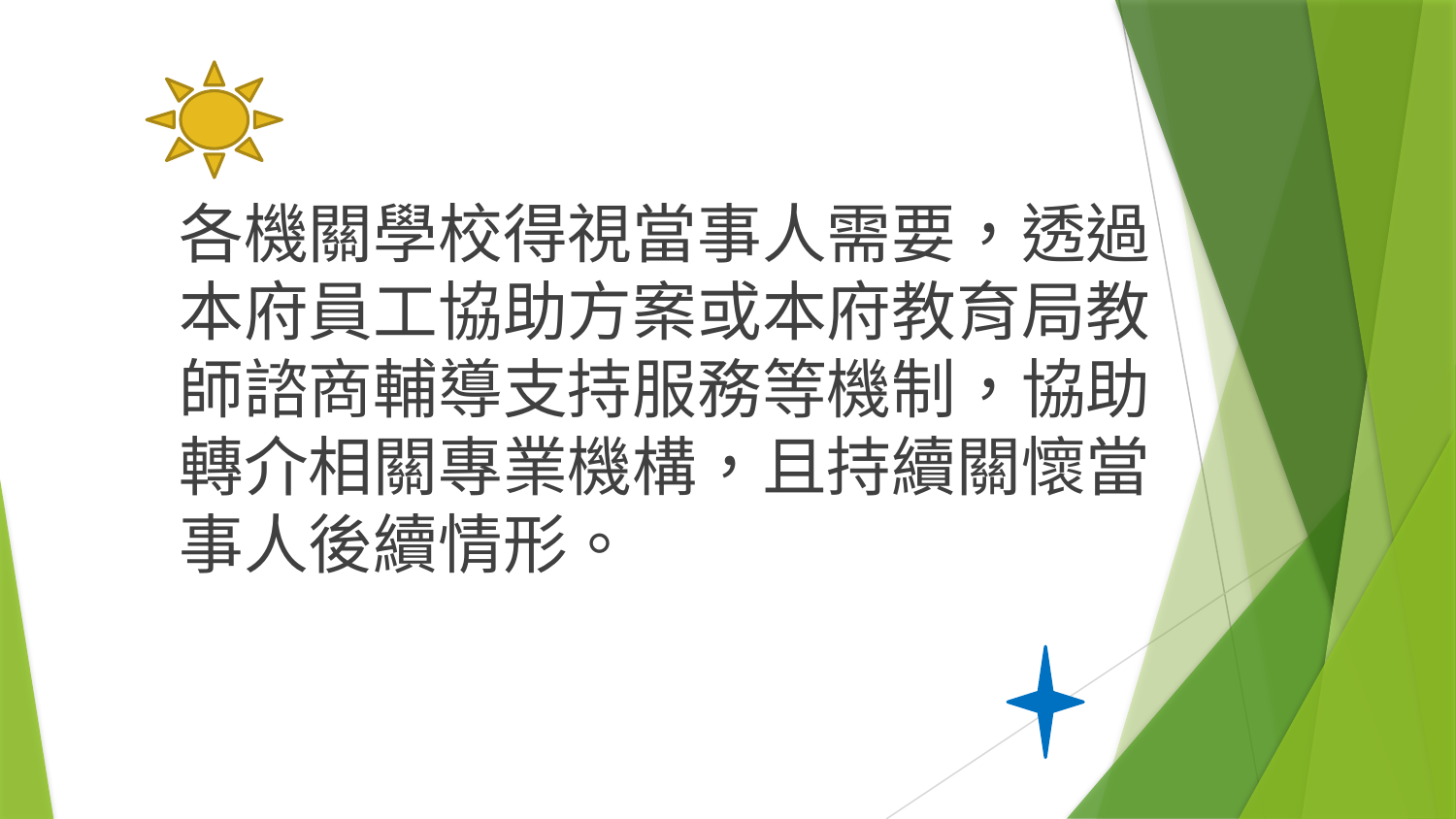

各機關學校得視當事人需要，透過本府員工協助方案或本府教育局教師諮商輔導支持服務等機制，協助轉介相關專業機構，且持續關懷當事人後續情形。